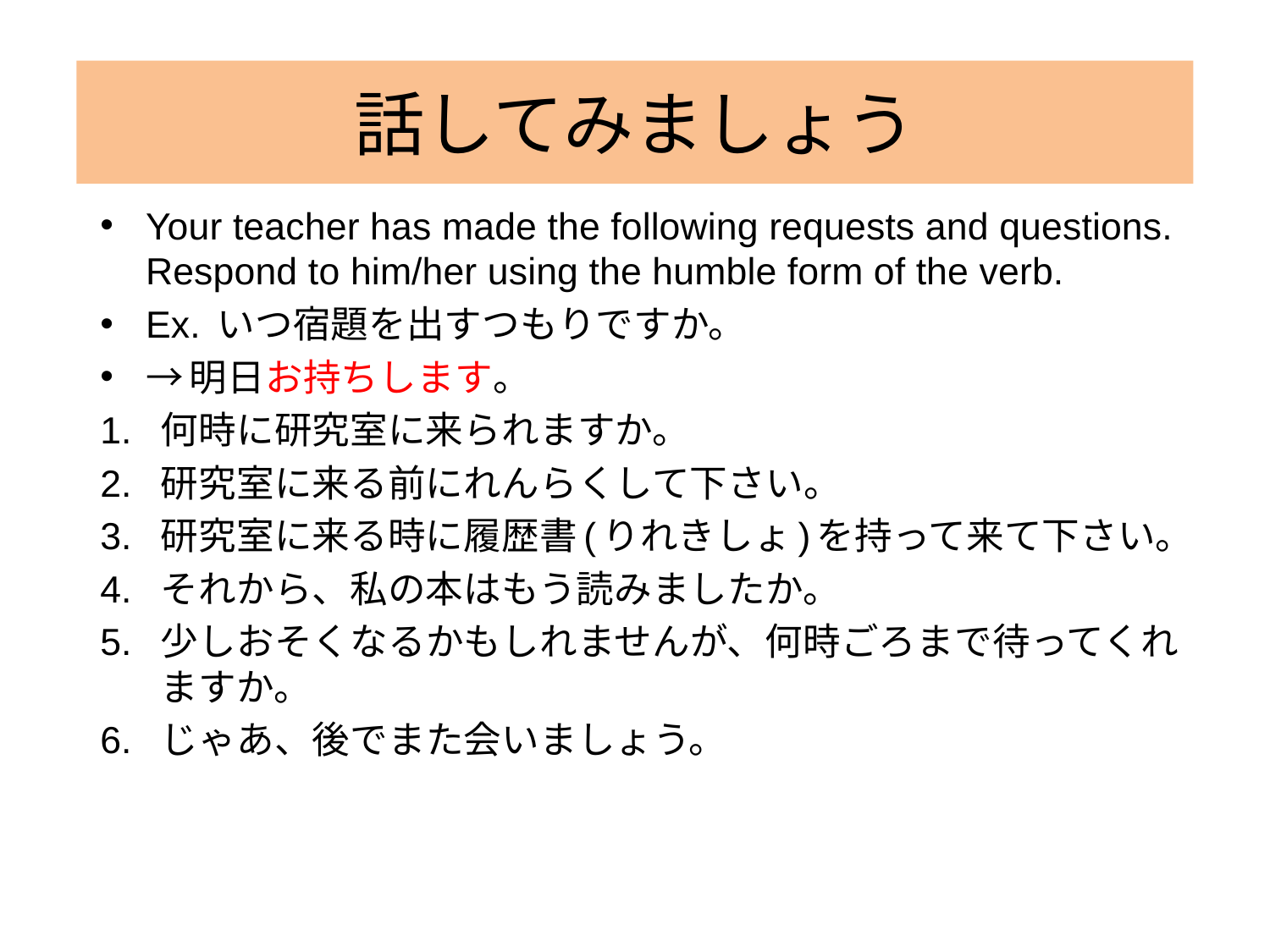

# 話してみましょう
Your teacher has made the following requests and questions. Respond to him/her using the humble form of the verb.
Ex. いつ宿題を出すつもりですか。
→明日お持ちします。
何時に研究室に来られますか。
研究室に来る前にれんらくして下さい。
研究室に来る時に履歴書(りれきしょ)を持って来て下さい。
それから、私の本はもう読みましたか。
少しおそくなるかもしれませんが、何時ごろまで待ってくれますか。
じゃあ、後でまた会いましょう。